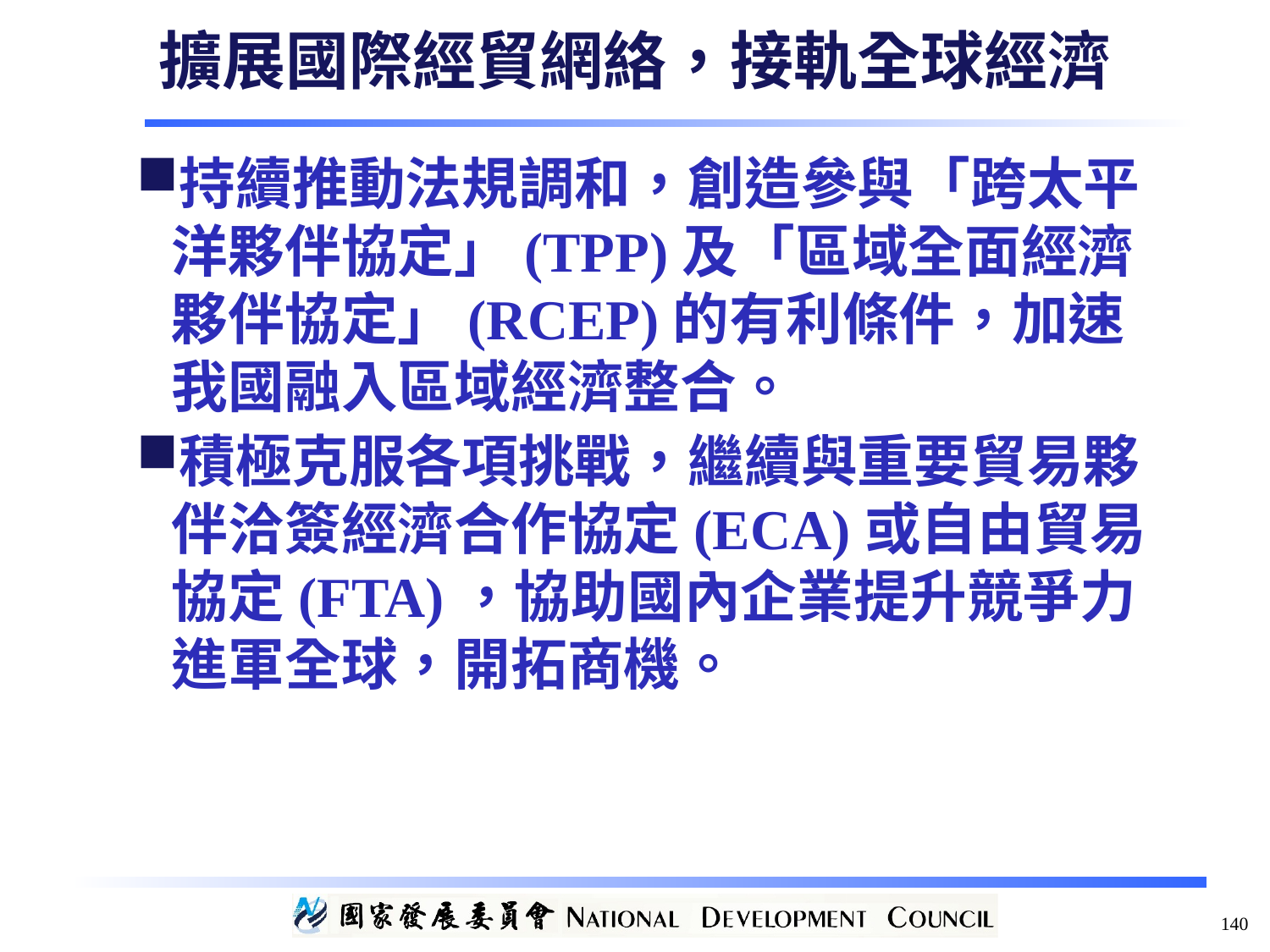

擴展國際經貿網絡，接軌全球經濟
持續推動法規調和，創造參與「跨太平洋夥伴協定」(TPP)及「區域全面經濟夥伴協定」(RCEP)的有利條件，加速我國融入區域經濟整合。
積極克服各項挑戰，繼續與重要貿易夥伴洽簽經濟合作協定(ECA)或自由貿易協定(FTA)，協助國內企業提升競爭力進軍全球，開拓商機。
140